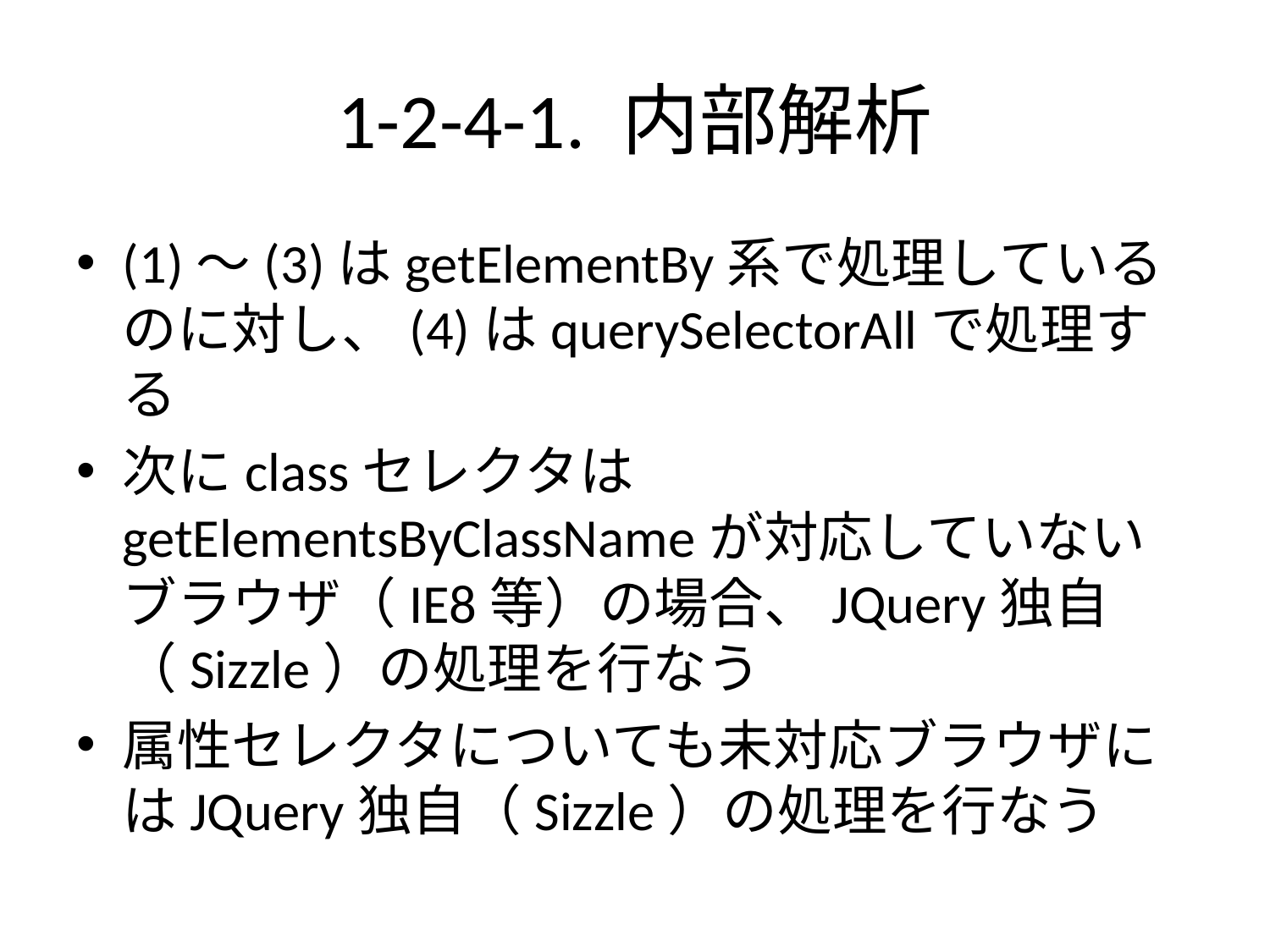

# 1-2-4-1. 内部解析
(1)～(3)はgetElementBy系で処理しているのに対し、(4)はquerySelectorAllで処理する
次にclassセレクタはgetElementsByClassNameが対応していないブラウザ（IE8等）の場合、JQuery独自（Sizzle）の処理を行なう
属性セレクタについても未対応ブラウザにはJQuery独自（Sizzle）の処理を行なう